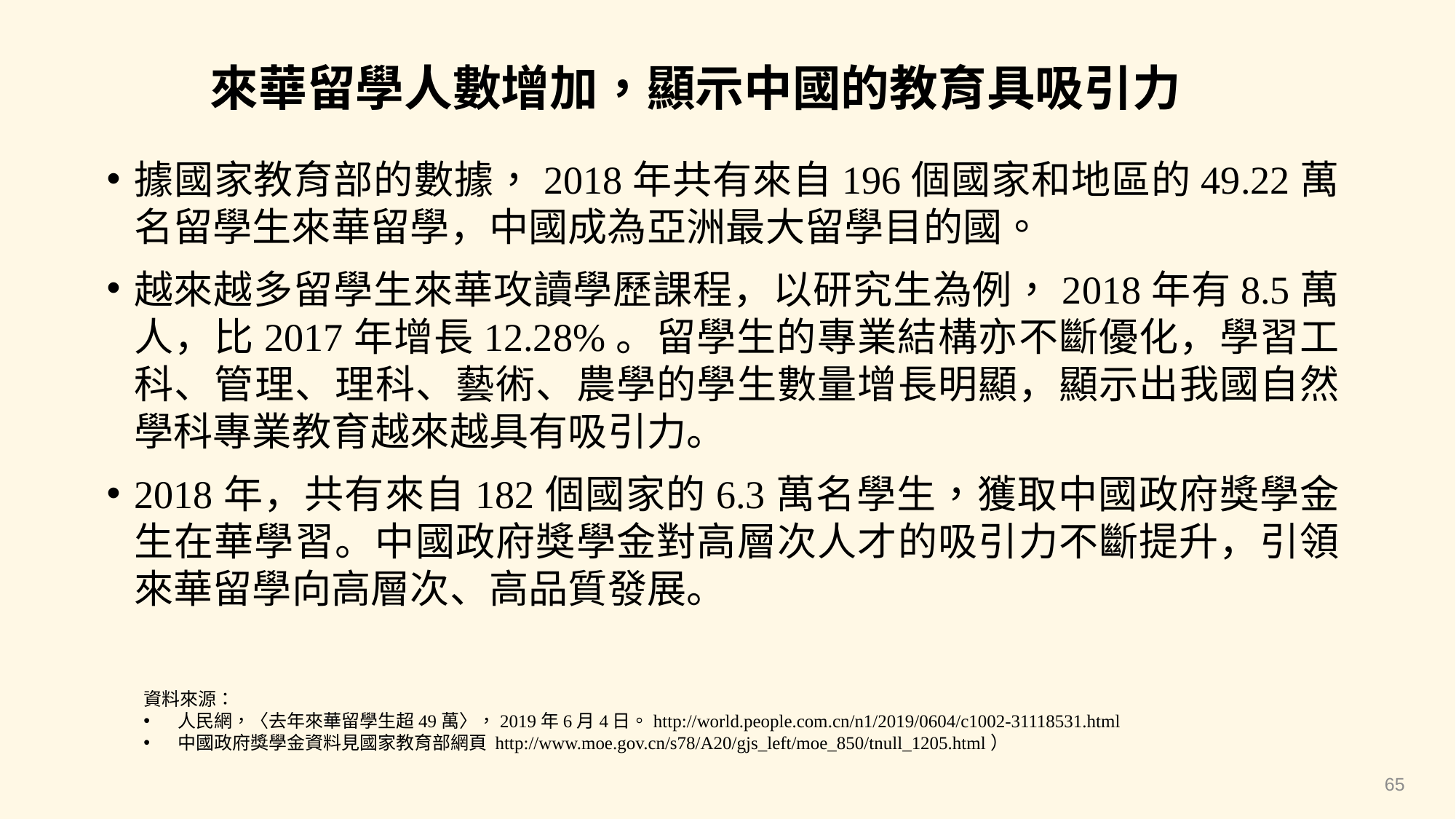

來華留學人數增加，顯示中國的教育具吸引力
據國家教育部的數據，2018年共有來自196個國家和地區的49.22萬名留學生來華留學，中國成為亞洲最大留學目的國。
越來越多留學生來華攻讀學歷課程，以研究生為例，2018年有8.5萬人，比2017年增長12.28%。留學生的專業結構亦不斷優化，學習工科、管理、理科、藝術、農學的學生數量增長明顯，顯示出我國自然學科專業教育越來越具有吸引力。
2018年，共有來自182個國家的6.3萬名學生，獲取中國政府獎學金生在華學習。中國政府獎學金對高層次人才的吸引力不斷提升，引領來華留學向高層次、高品質發展。
資料來源：
人民網，〈去年來華留學生超49萬〉，2019年6月4日。http://world.people.com.cn/n1/2019/0604/c1002-31118531.html
中國政府獎學金資料見國家教育部網頁 http://www.moe.gov.cn/s78/A20/gjs_left/moe_850/tnull_1205.html）